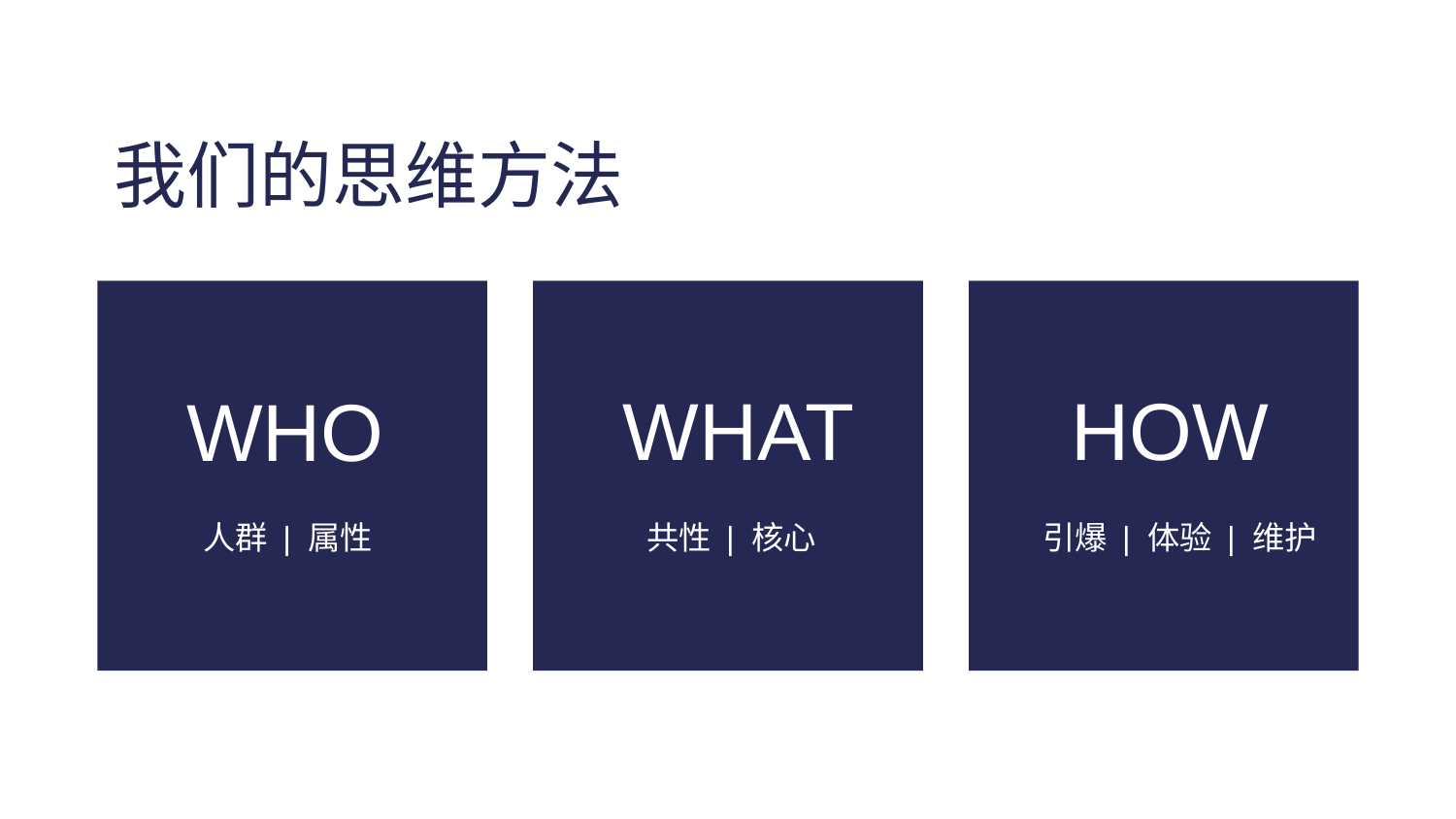

我们的思维方法

HOW
WHAT
WHO
人群 | 属性
共性 | 核心
引爆 | 体验 | 维护